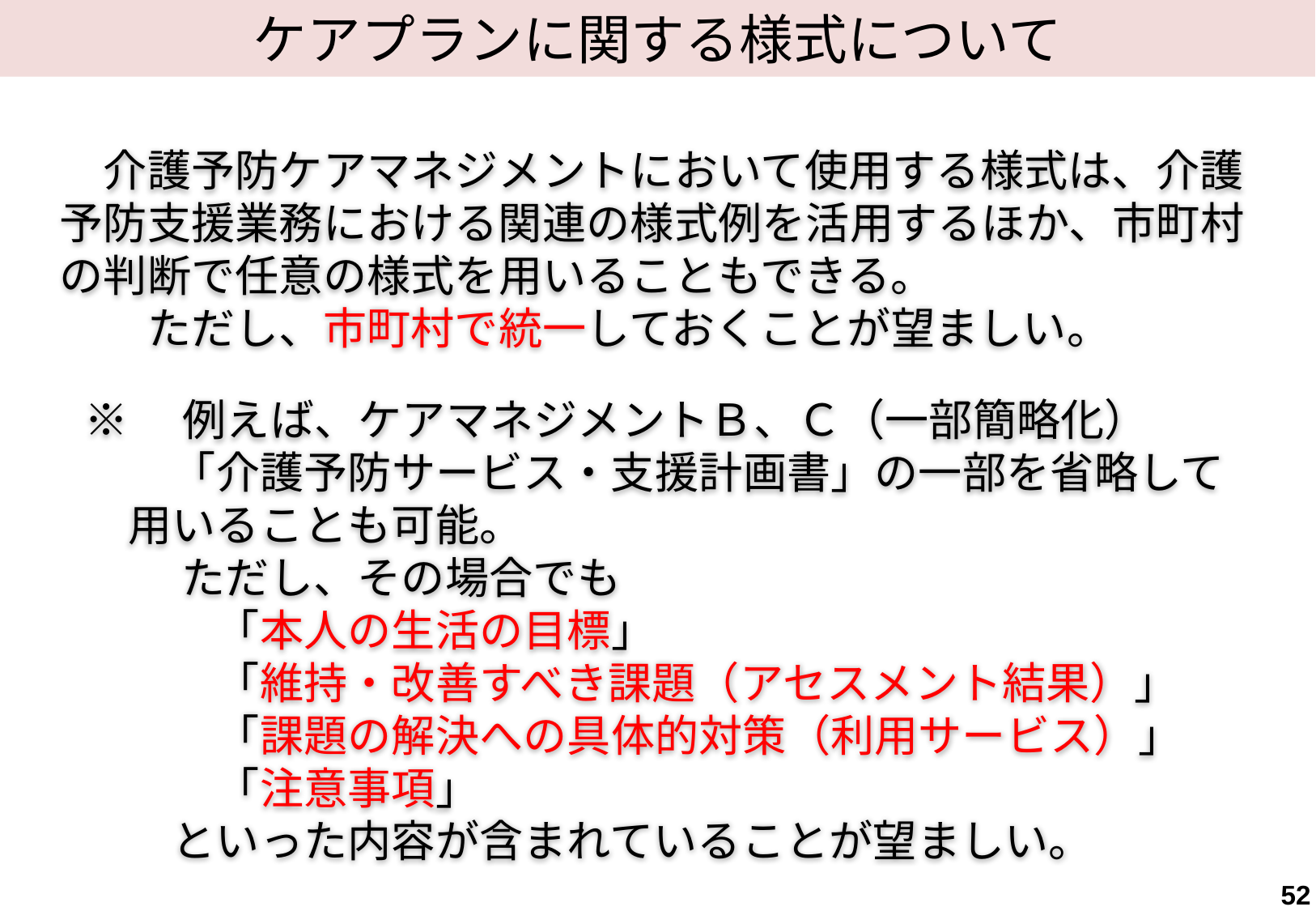

ケアプランに関する様式について
　介護予防ケアマネジメントにおいて使用する様式は、介護予防支援業務における関連の様式例を活用するほか、市町村の判断で任意の様式を用いることもできる。
　　ただし、市町村で統一しておくことが望ましい。
※　例えば、ケアマネジメントＢ、Ｃ（一部簡略化）
　　「介護予防サービス・支援計画書」の一部を省略して
　用いることも可能。
　　 ただし、その場合でも
　　　「本人の生活の目標」
　　　「維持・改善すべき課題（アセスメント結果）」
　　　「課題の解決への具体的対策（利用サービス）」
　　　「注意事項」
　　といった内容が含まれていることが望ましい。
52